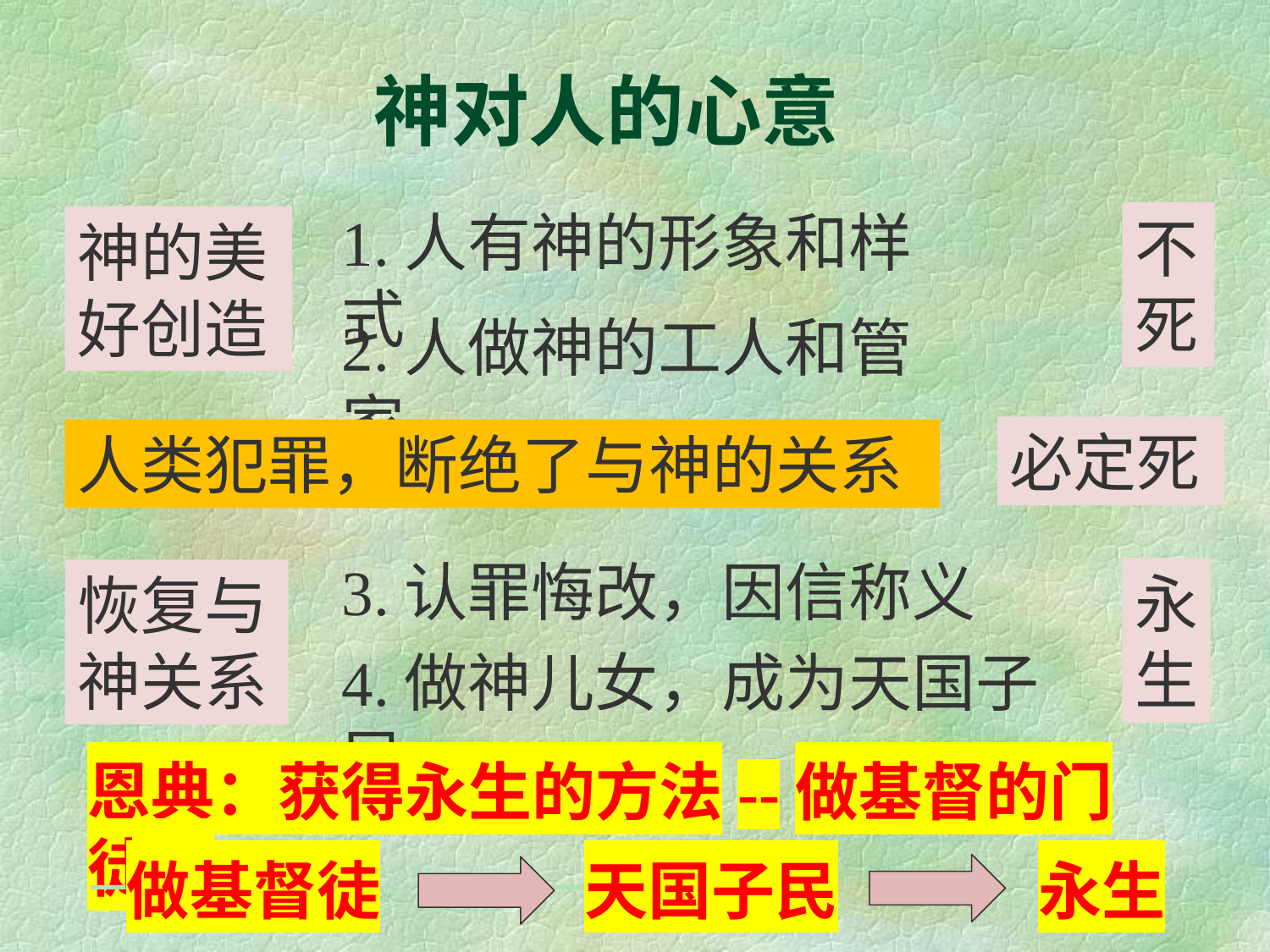

神对人的心意
1.人有神的形象和样式
不死
神的美好创造
2.人做神的工人和管家
必定死
人类犯罪，断绝了与神的关系
3.认罪悔改，因信称义
永生
恢复与神关系
4.做神儿女，成为天国子民
恩典：获得永生的方法--做基督的门徒！
做基督徒
天国子民
永生